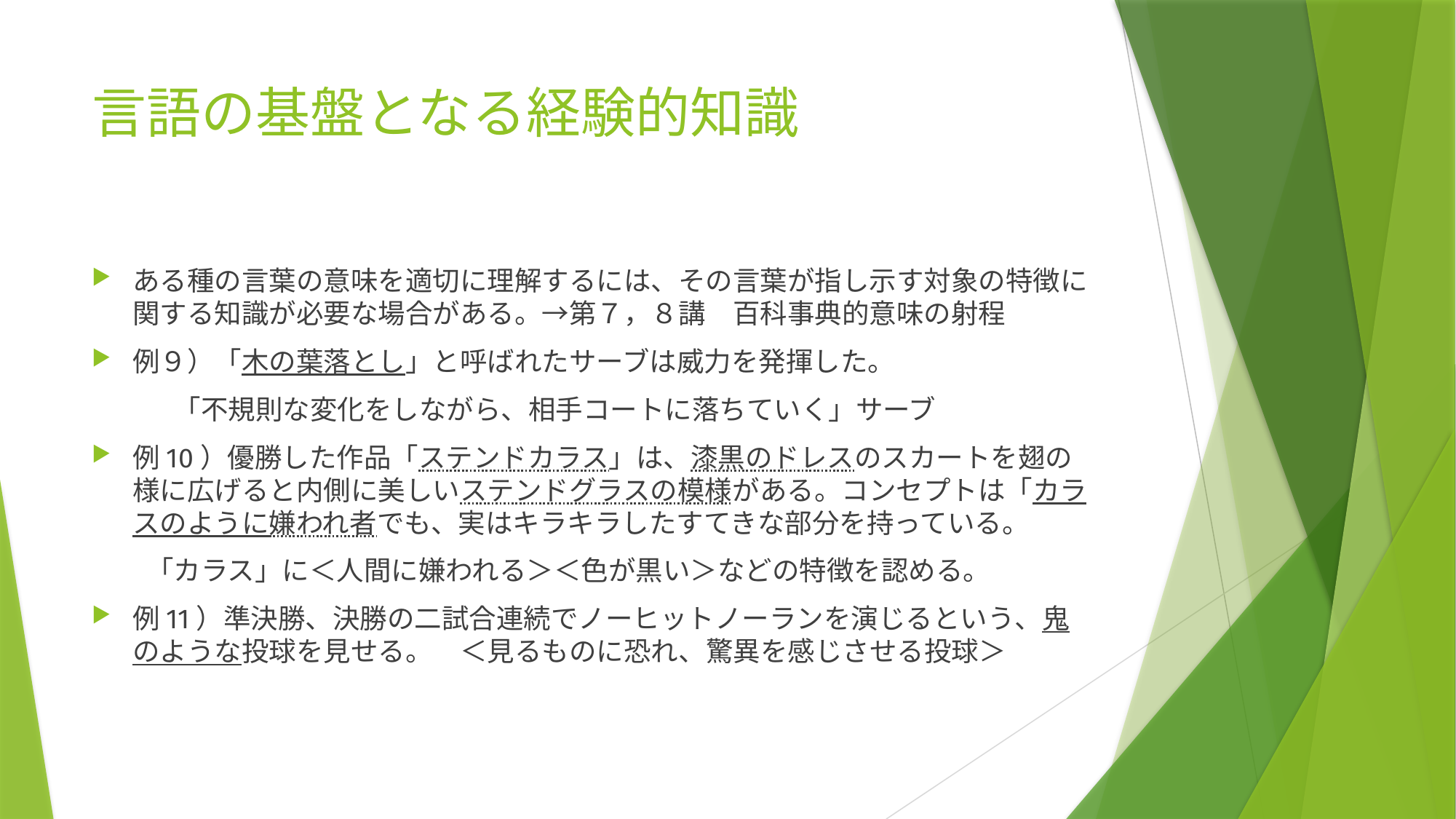

# 言語の基盤となる経験的知識
ある種の言葉の意味を適切に理解するには、その言葉が指し示す対象の特徴に関する知識が必要な場合がある。→第７，８講　百科事典的意味の射程
例９）「木の葉落とし」と呼ばれたサーブは威力を発揮した。
　　　「不規則な変化をしながら、相手コートに落ちていく」サーブ
例10）優勝した作品「ステンドカラス」は、漆黒のドレスのスカートを翅の様に広げると内側に美しいステンドグラスの模様がある。コンセプトは「カラスのように嫌われ者でも、実はキラキラしたすてきな部分を持っている。
　　「カラス」に＜人間に嫌われる＞＜色が黒い＞などの特徴を認める。
例11）準決勝、決勝の二試合連続でノーヒットノーランを演じるという、鬼のような投球を見せる。　＜見るものに恐れ、驚異を感じさせる投球＞